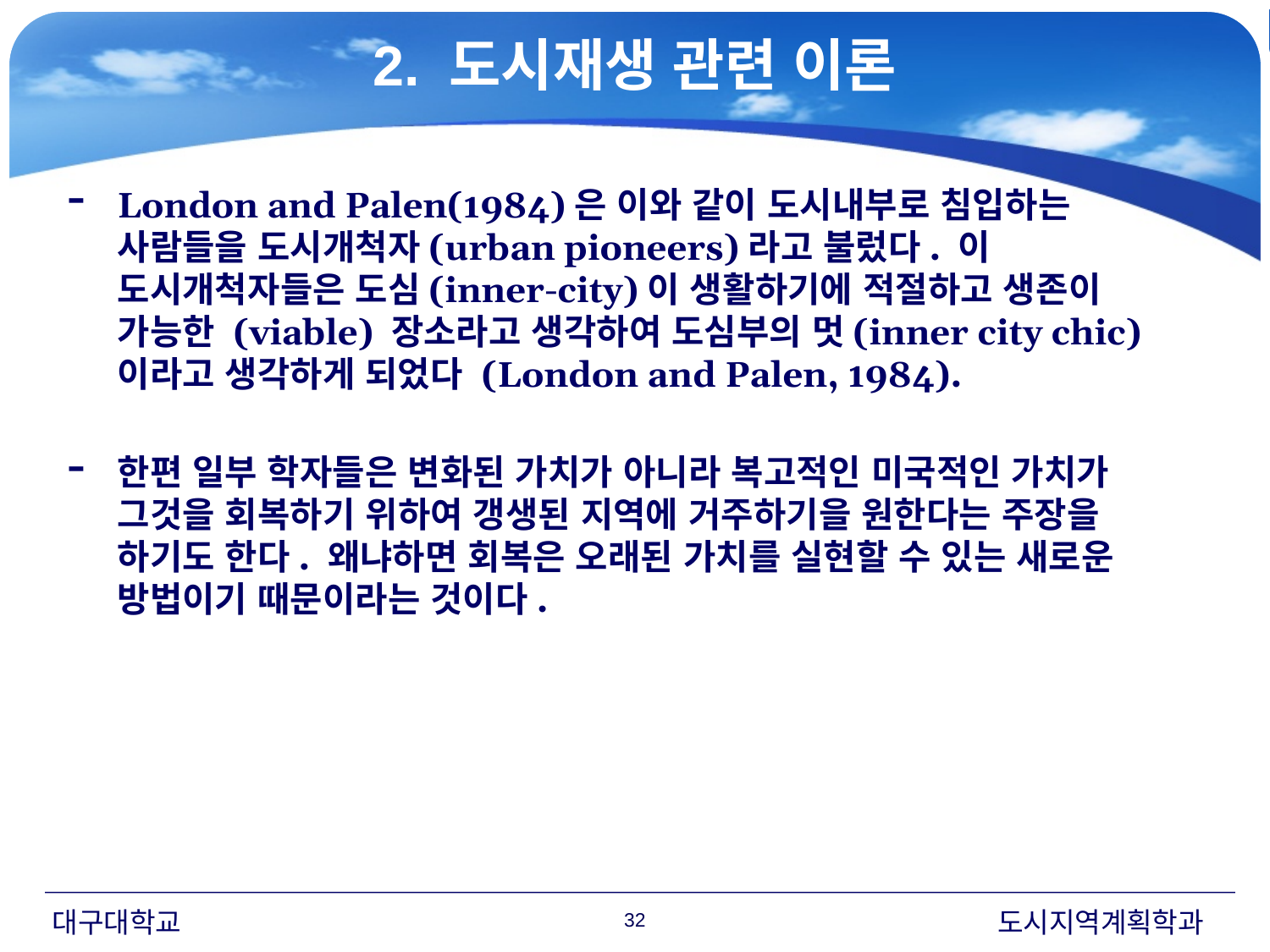

2. 도시재생 관련 이론
London and Palen(1984)은 이와 같이 도시내부로 침입하는 사람들을 도시개척자(urban pioneers)라고 불렀다. 이 도시개척자들은 도심(inner-city)이 생활하기에 적절하고 생존이 가능한 (viable) 장소라고 생각하여 도심부의 멋(inner city chic)이라고 생각하게 되었다 (London and Palen, 1984).

한편 일부 학자들은 변화된 가치가 아니라 복고적인 미국적인 가치가 그것을 회복하기 위하여 갱생된 지역에 거주하기을 원한다는 주장을 하기도 한다. 왜냐하면 회복은 오래된 가치를 실현할 수 있는 새로운 방법이기 때문이라는 것이다.